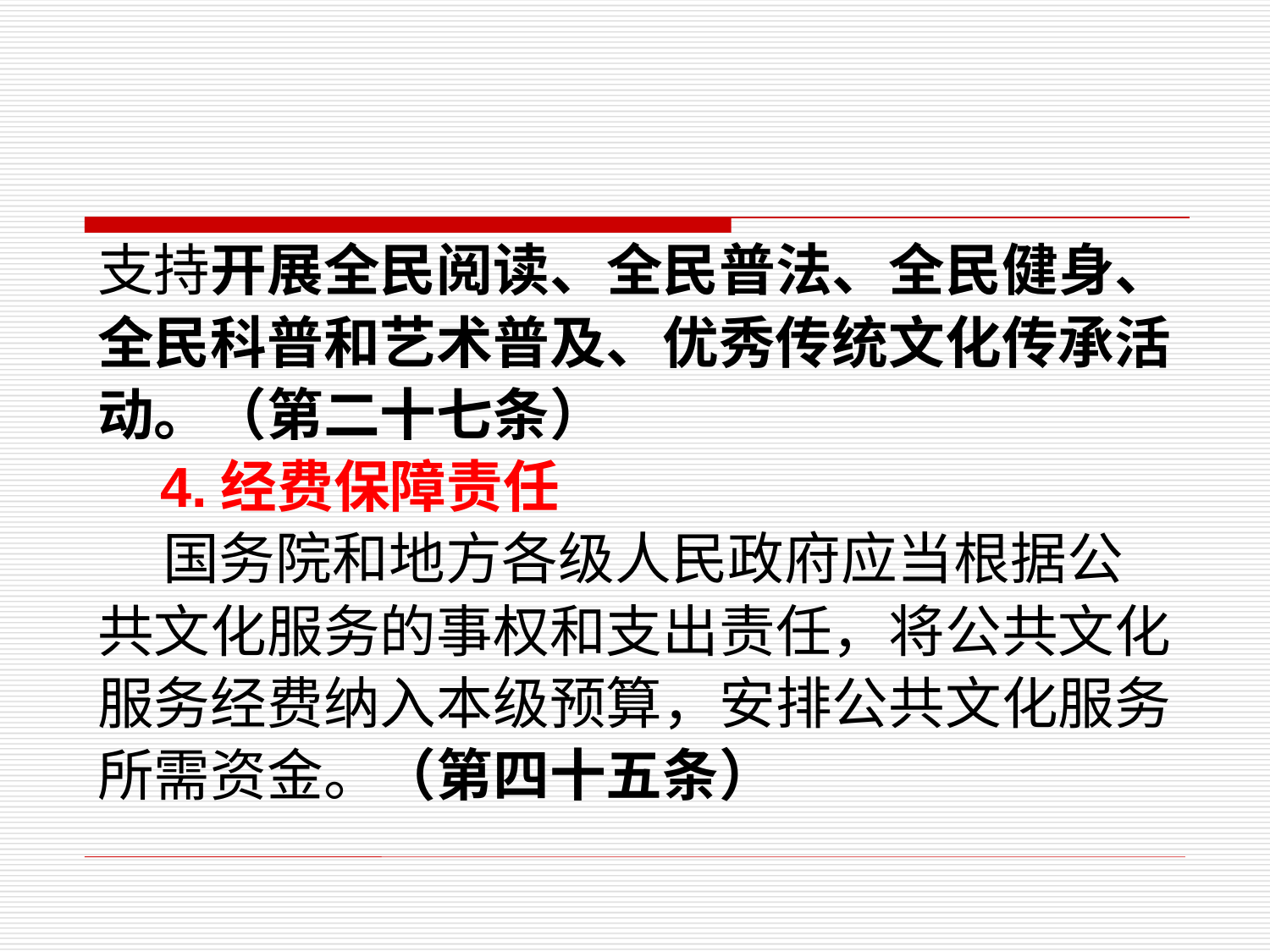

支持开展全民阅读、全民普法、全民健身、
全民科普和艺术普及、优秀传统文化传承活
动。（第二十七条）
    4.经费保障责任
    国务院和地方各级人民政府应当根据公
共文化服务的事权和支出责任，将公共文化
服务经费纳入本级预算，安排公共文化服务
所需资金。（第四十五条）